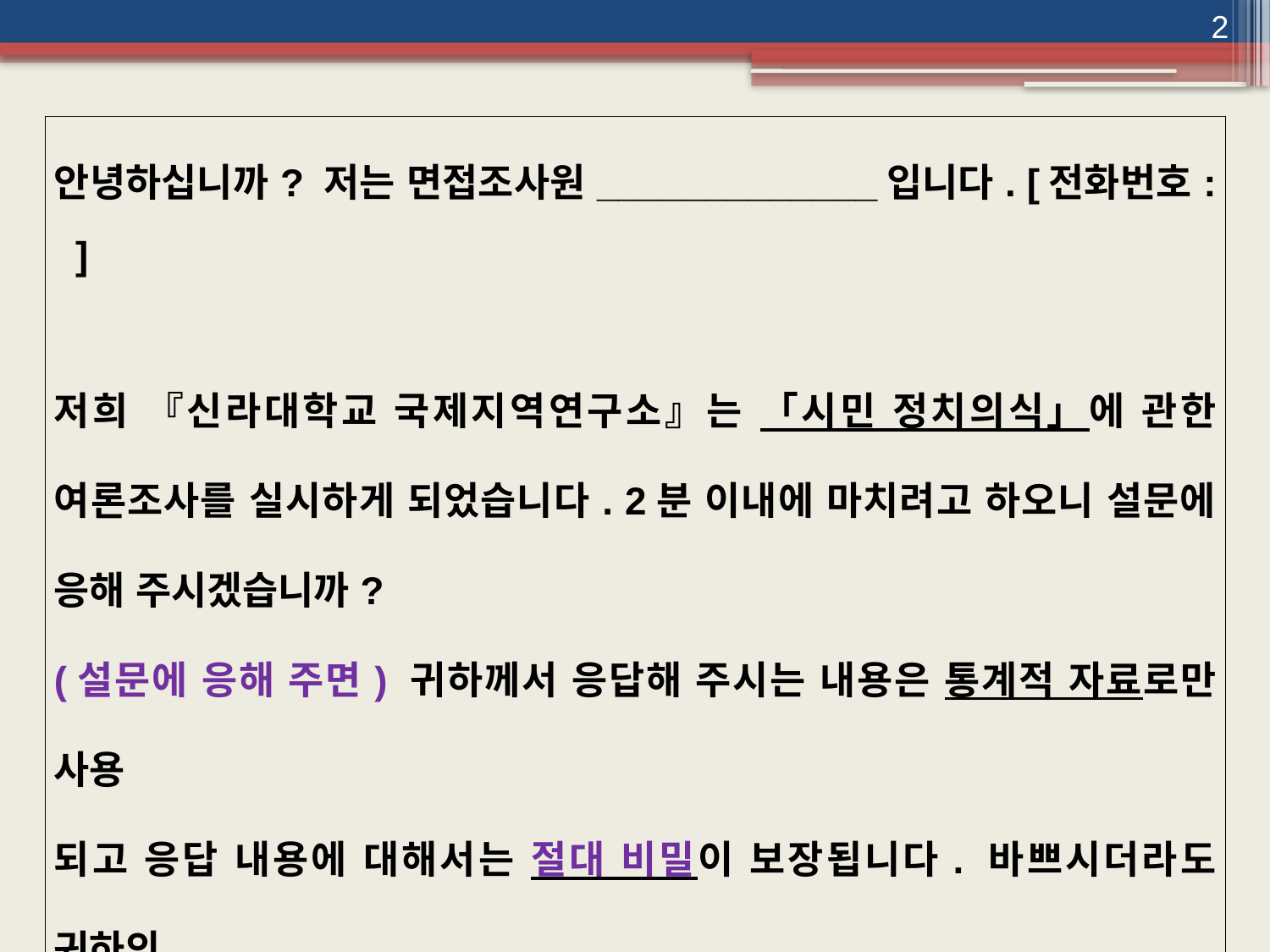

2
| 안녕하십니까? 저는 면접조사원\_\_\_\_\_\_\_\_\_\_\_\_\_입니다. [전화번호: ] 저희 『신라대학교 국제지역연구소』는 「시민 정치의식」에 관한 여론조사를 실시하게 되었습니다. 2분 이내에 마치려고 하오니 설문에 응해 주시겠습니까? (설문에 응해 주면) 귀하께서 응답해 주시는 내용은 통계적 자료로만 사용 되고 응답 내용에 대해서는 절대 비밀이 보장됩니다. 바쁘시더라도 귀하의 평소 각을 솔직하게 응답해 주시기 바랍니다. 감사합니다. [신라대학교 국제지역연구소 강경태: 999-5728] |
| --- |